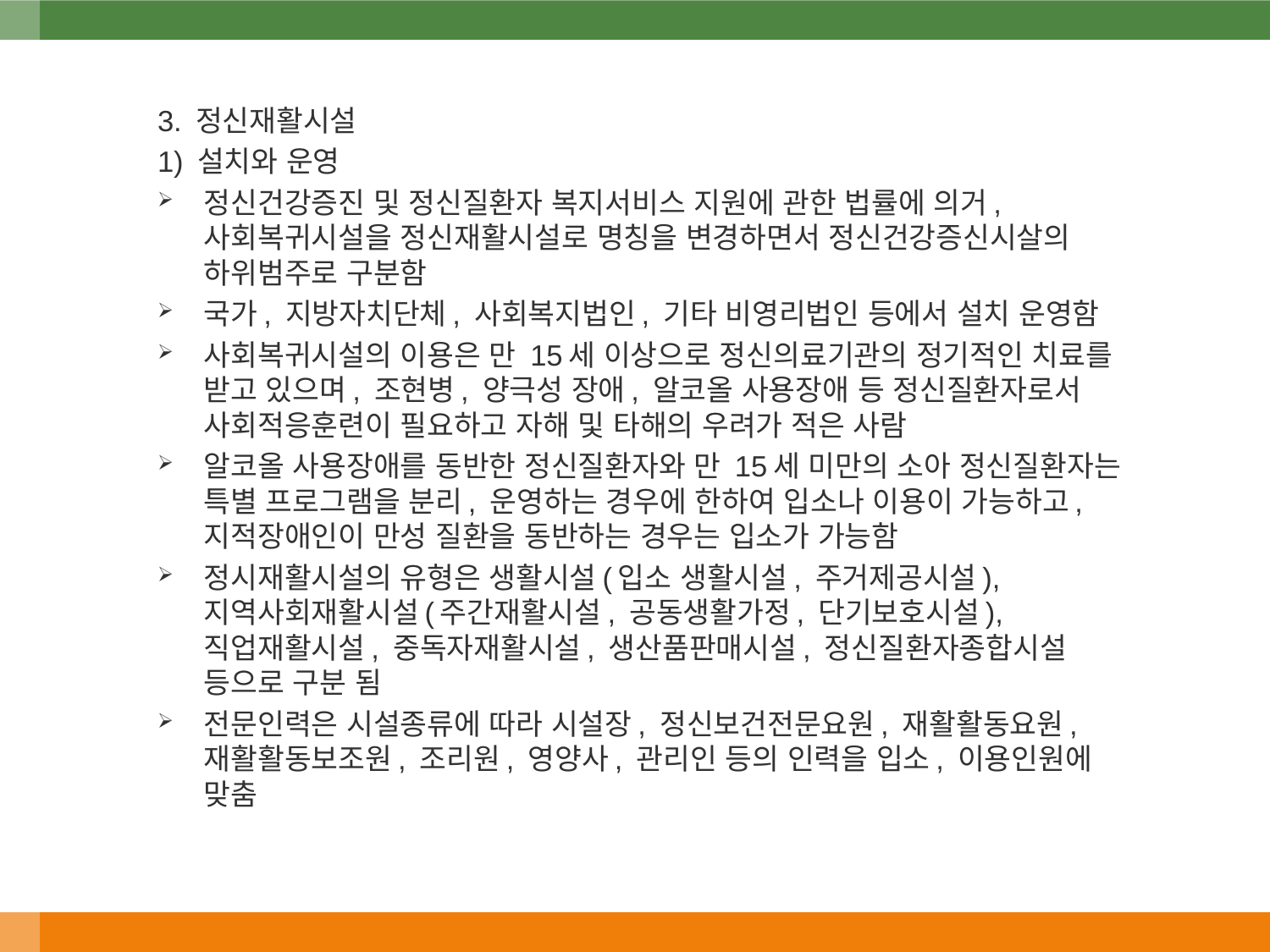

3. 정신재활시설
1) 설치와 운영
정신건강증진 및 정신질환자 복지서비스 지원에 관한 법률에 의거, 사회복귀시설을 정신재활시설로 명칭을 변경하면서 정신건강증신시살의 하위범주로 구분함
국가, 지방자치단체, 사회복지법인, 기타 비영리법인 등에서 설치 운영함
사회복귀시설의 이용은 만 15세 이상으로 정신의료기관의 정기적인 치료를 받고 있으며, 조현병, 양극성 장애, 알코올 사용장애 등 정신질환자로서 사회적응훈련이 필요하고 자해 및 타해의 우려가 적은 사람
알코올 사용장애를 동반한 정신질환자와 만 15세 미만의 소아 정신질환자는 특별 프로그램을 분리, 운영하는 경우에 한하여 입소나 이용이 가능하고, 지적장애인이 만성 질환을 동반하는 경우는 입소가 가능함
정시재활시설의 유형은 생활시설(입소 생활시설, 주거제공시설), 지역사회재활시설(주간재활시설, 공동생활가정, 단기보호시설), 직업재활시설, 중독자재활시설, 생산품판매시설, 정신질환자종합시설 등으로 구분 됨
전문인력은 시설종류에 따라 시설장, 정신보건전문요원, 재활활동요원, 재활활동보조원, 조리원, 영양사, 관리인 등의 인력을 입소, 이용인원에 맞춤